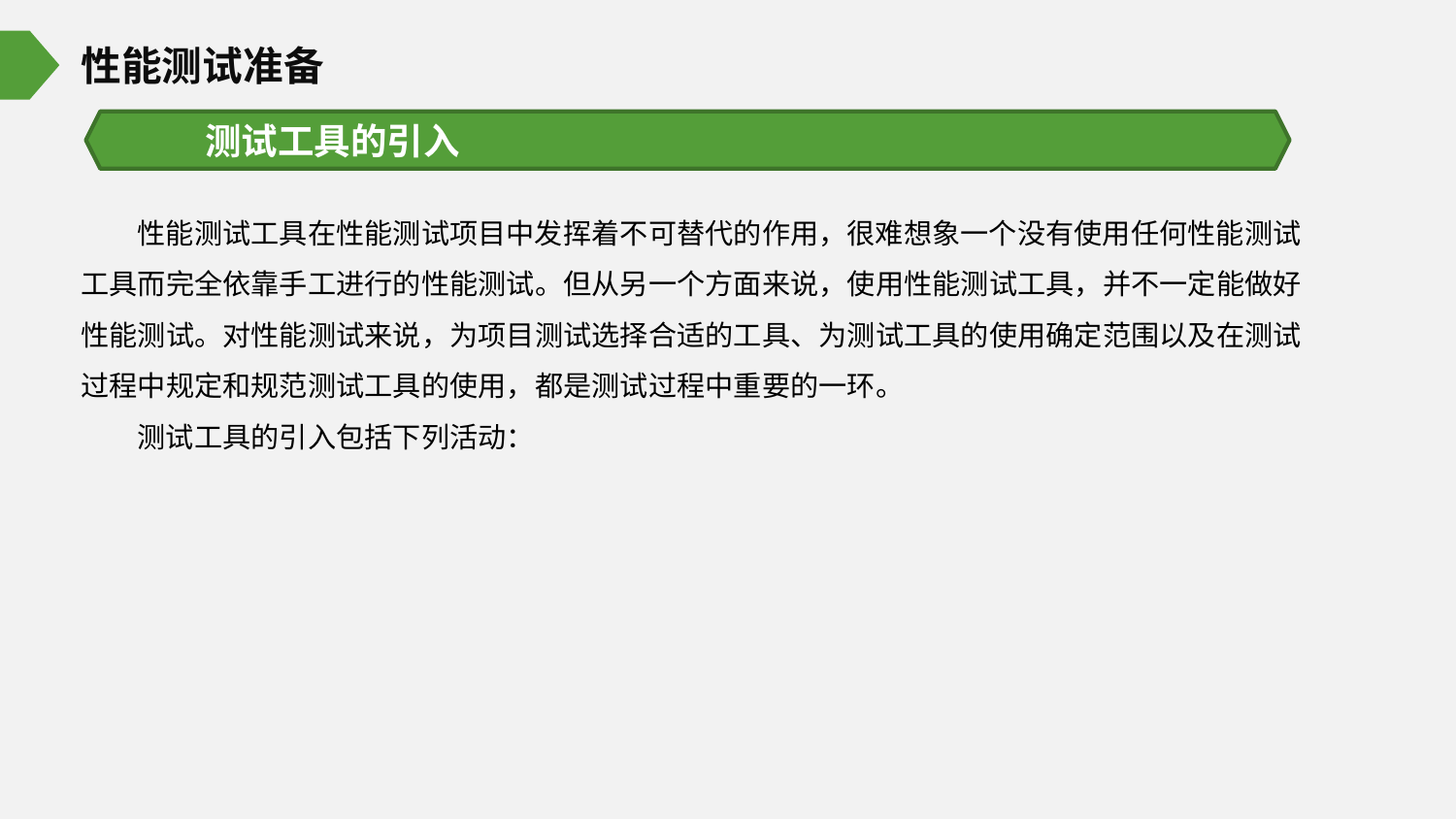

性能测试准备
测试工具的引入
性能测试工具在性能测试项目中发挥着不可替代的作用，很难想象一个没有使用任何性能测试工具而完全依靠手工进行的性能测试。但从另一个方面来说，使用性能测试工具，并不一定能做好性能测试。对性能测试来说，为项目测试选择合适的工具、为测试工具的使用确定范围以及在测试过程中规定和规范测试工具的使用，都是测试过程中重要的一环。
测试工具的引入包括下列活动：